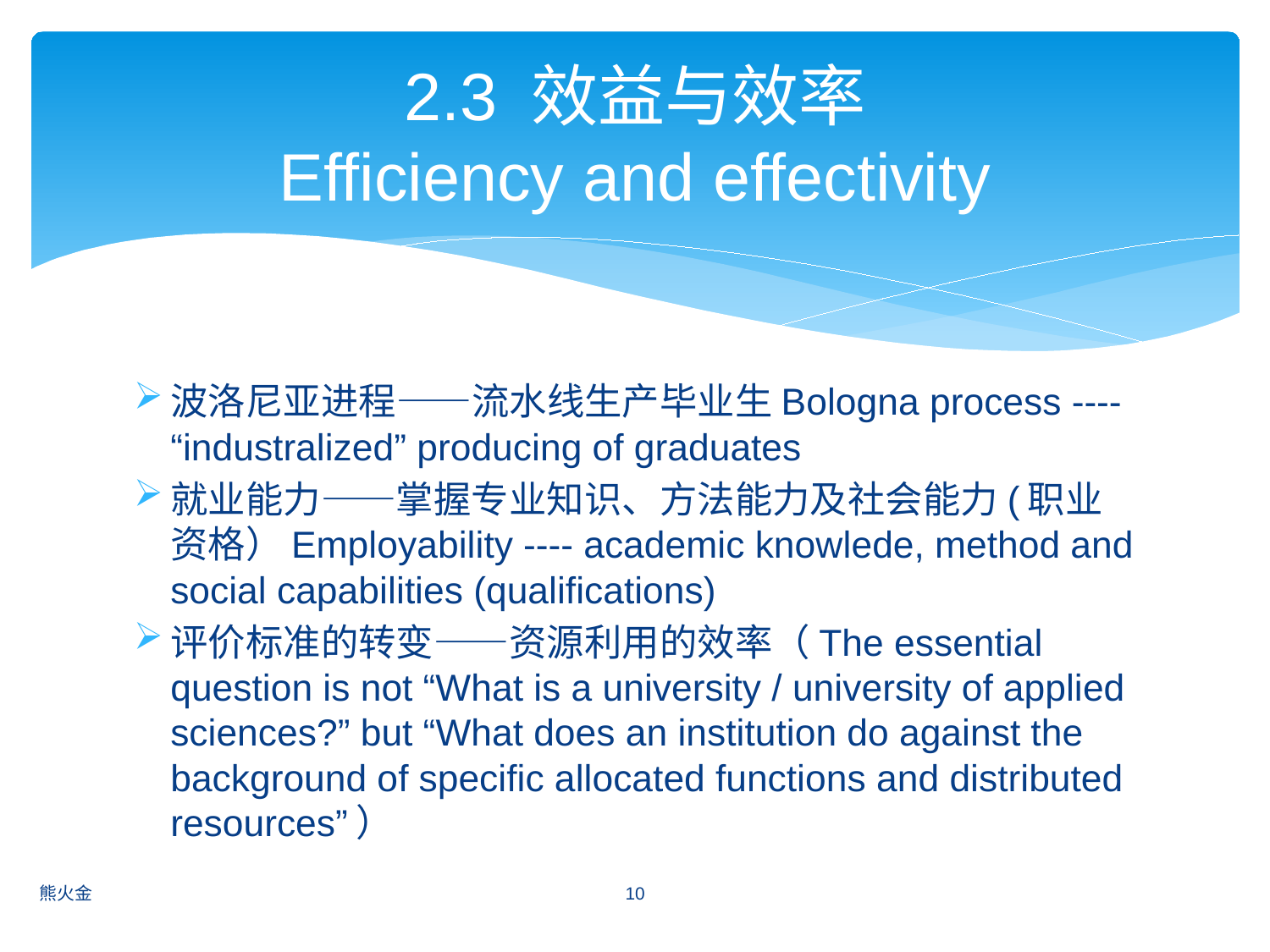

# 2.3 效益与效率 Efficiency and effectivity
波洛尼亚进程——流水线生产毕业生Bologna process ---- “industralized” producing of graduates
就业能力——掌握专业知识、方法能力及社会能力(职业资格）Employability ---- academic knowlede, method and social capabilities (qualifications)
评价标准的转变——资源利用的效率（The essential question is not “What is a university / university of applied sciences?” but “What does an institution do against the background of specific allocated functions and distributed resources”）
10
熊火金